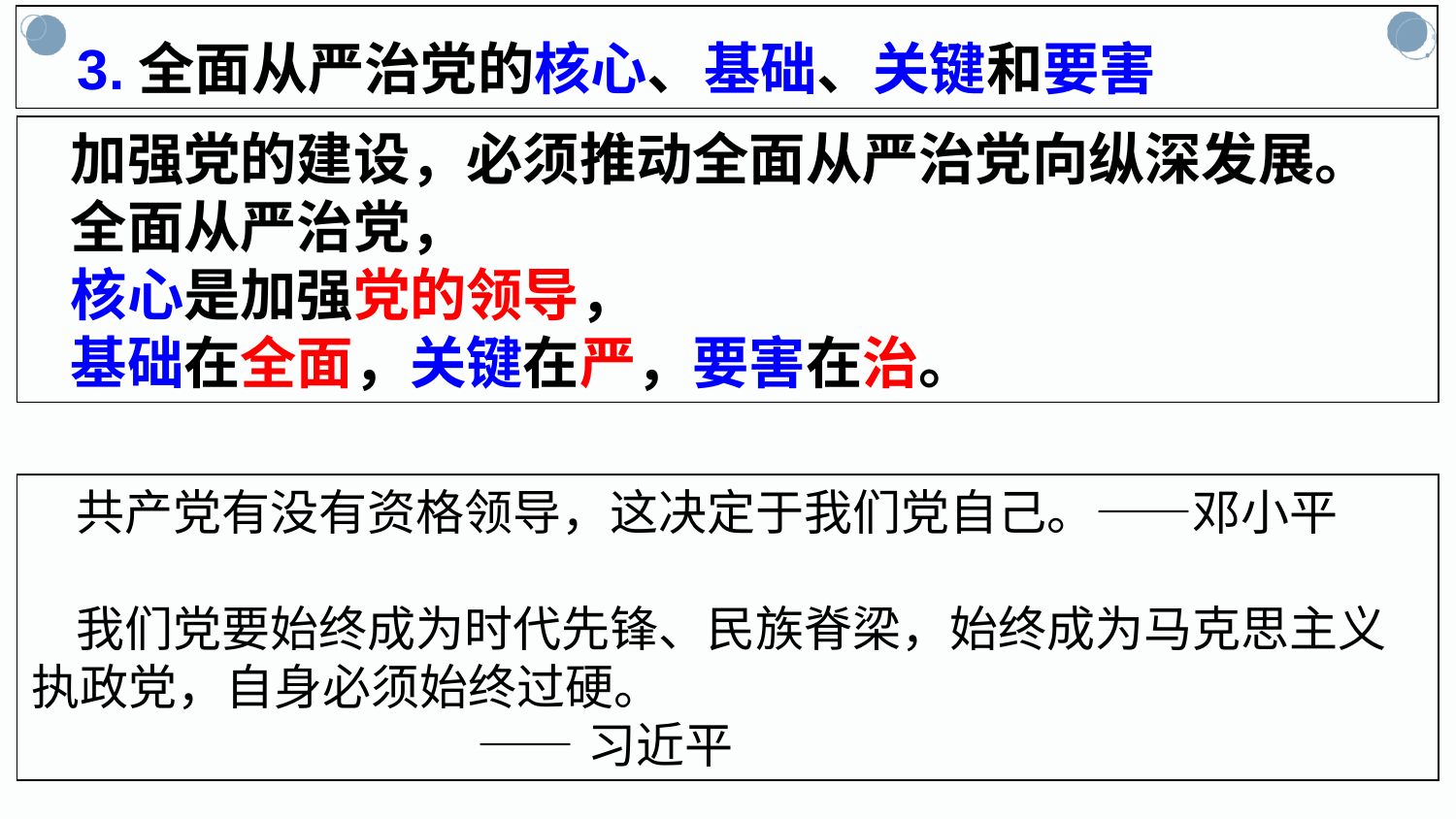

3.全面从严治党的核心、基础、关键和要害
  加强党的建设，必须推动全面从严治党向纵深发展。
  全面从严治党，
  核心是加强党的领导，
  基础在全面，关键在严，要害在治。
   共产党有没有资格领导，这决定于我们党自己。——邓小平

   我们党要始终成为时代先锋、民族脊梁，始终成为马克思主义执政党，自身必须始终过硬。
                                         ——习近平